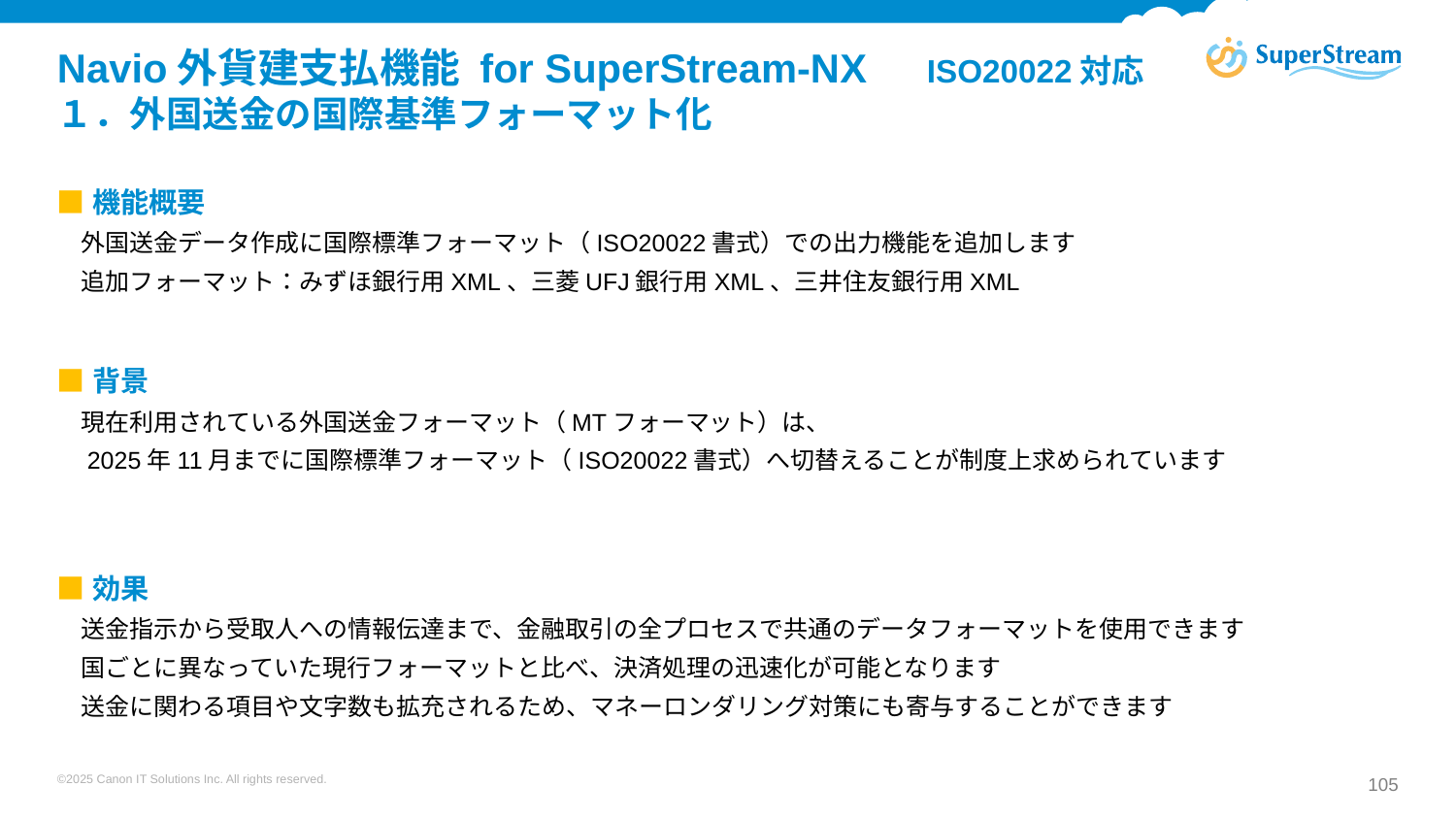

# Navio外貨建支払機能 for SuperStream-NX　ISO20022対応　 １．外国送金の国際基準フォーマット化
■機能概要
　外国送金データ作成に国際標準フォーマット（ISO20022書式）での出力機能を追加します
　追加フォーマット：みずほ銀行用XML、三菱UFJ銀行用XML、三井住友銀行用XML
■背景
　現在利用されている外国送金フォーマット（MTフォーマット）は、
　2025年11月までに国際標準フォーマット（ISO20022書式）へ切替えることが制度上求められています
■効果
　送金指示から受取人への情報伝達まで、金融取引の全プロセスで共通のデータフォーマットを使用できます
　国ごとに異なっていた現行フォーマットと比べ、決済処理の迅速化が可能となります
　送金に関わる項目や文字数も拡充されるため、マネーロンダリング対策にも寄与することができます﻿﻿

©2025 Canon IT Solutions Inc. All rights reserved.
105